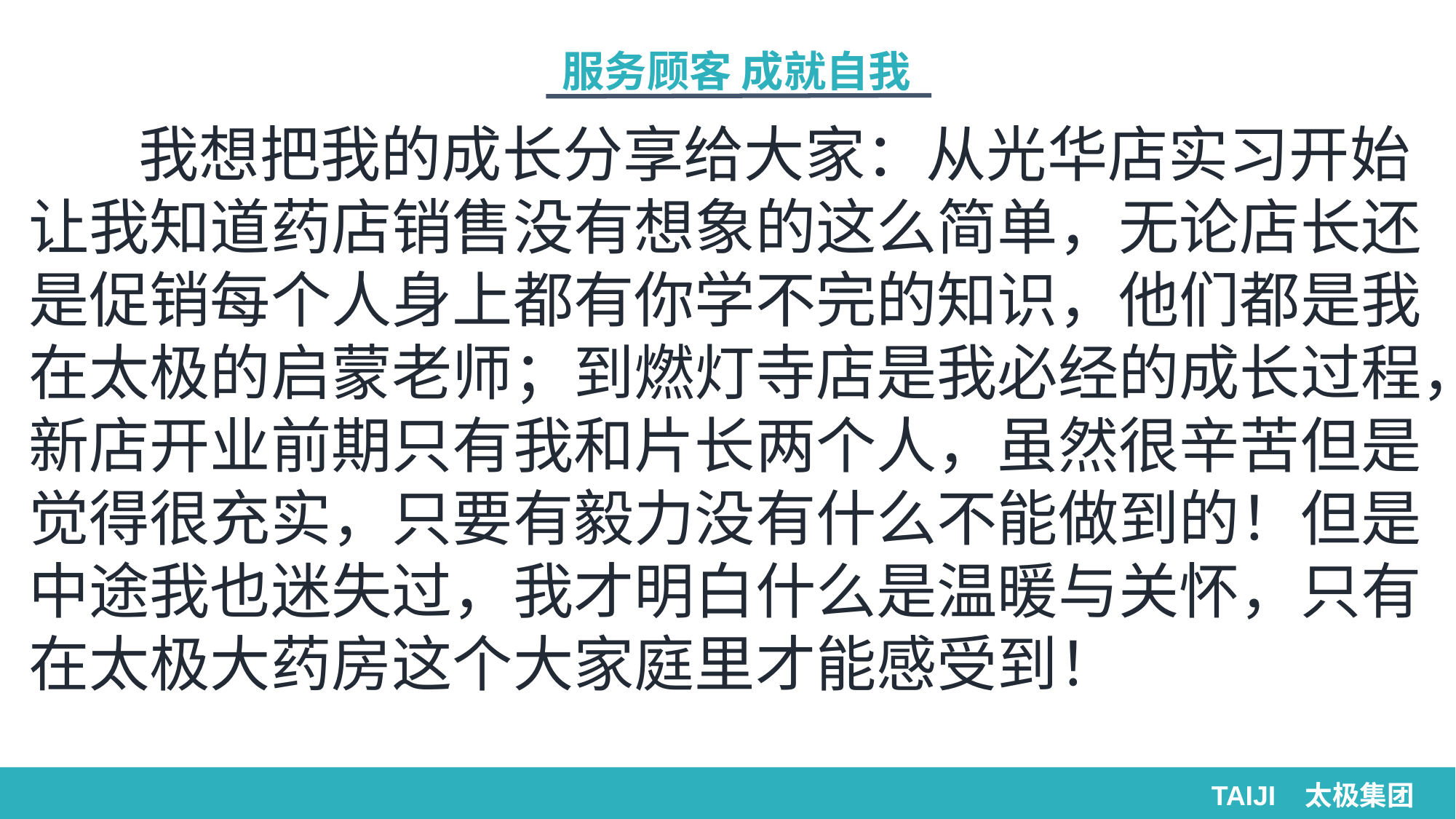

我想把我的成长分享给大家：从光华店实习开始让我知道药店销售没有想象的这么简单，无论店长还是促销每个人身上都有你学不完的知识，他们都是我在太极的启蒙老师；到燃灯寺店是我必经的成长过程，新店开业前期只有我和片长两个人，虽然很辛苦但是觉得很充实，只要有毅力没有什么不能做到的！但是中途我也迷失过，我才明白什么是温暖与关怀，只有在太极大药房这个大家庭里才能感受到！

服务顾客 成就自我

TAIJI   太极集团